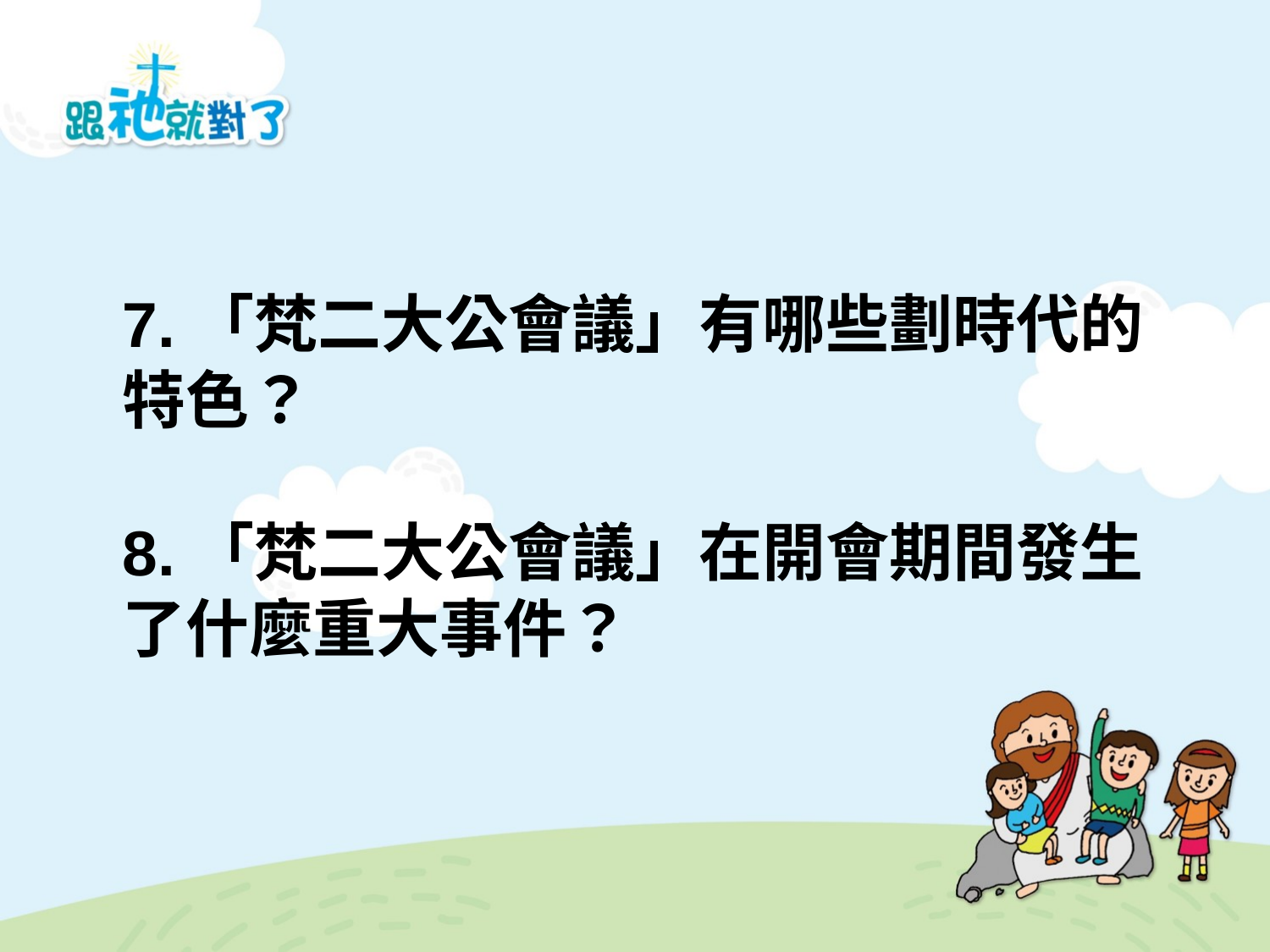

7.「梵二大公會議」有哪些劃時代的特色？

8.「梵二大公會議」在開會期間發生了什麼重大事件？